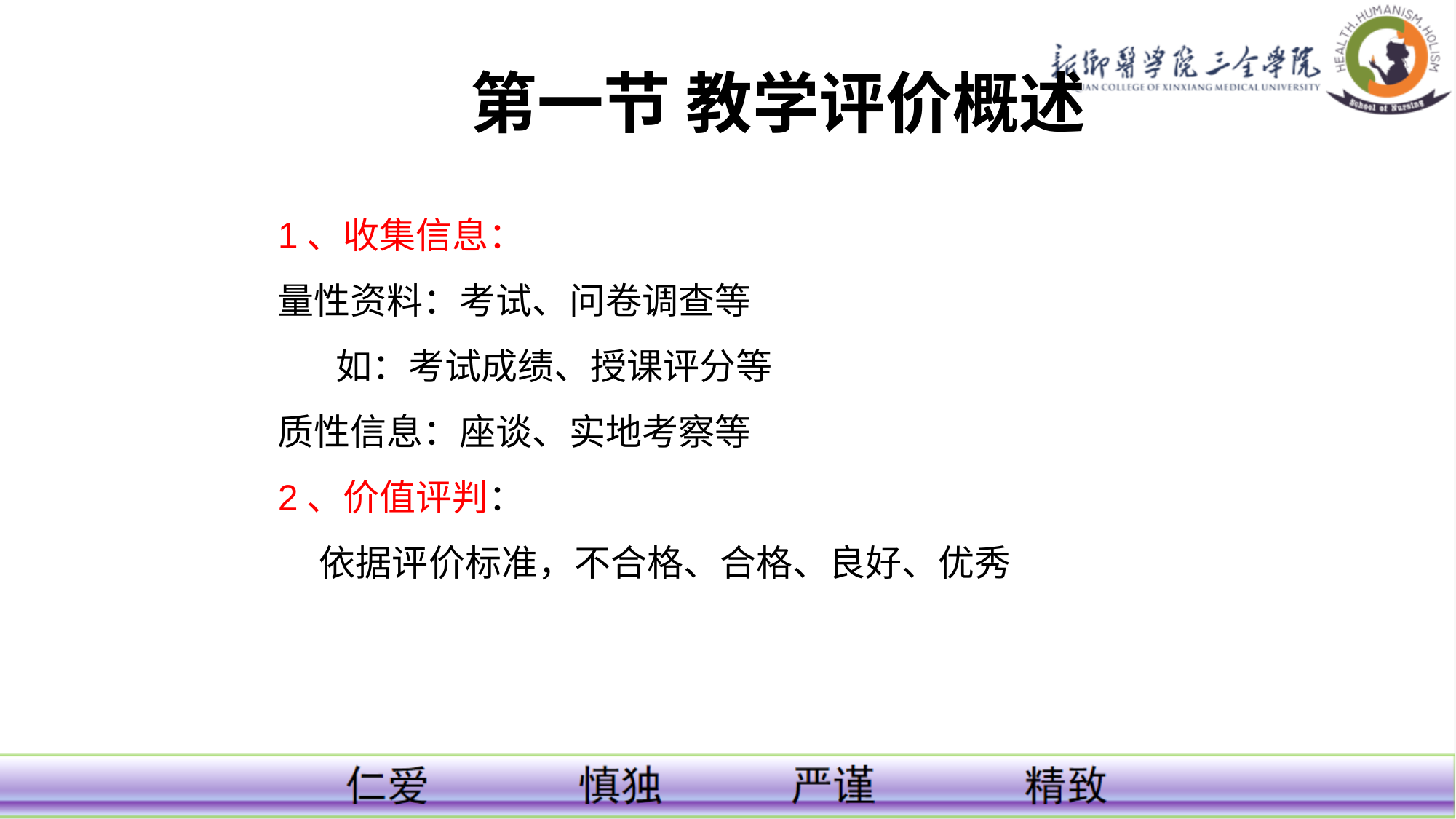

# 第一节 教学评价概述
1、收集信息：
量性资料：考试、问卷调查等
      如：考试成绩、授课评分等
质性信息：座谈、实地考察等
2、价值评判：
    依据评价标准，不合格、合格、良好、优秀